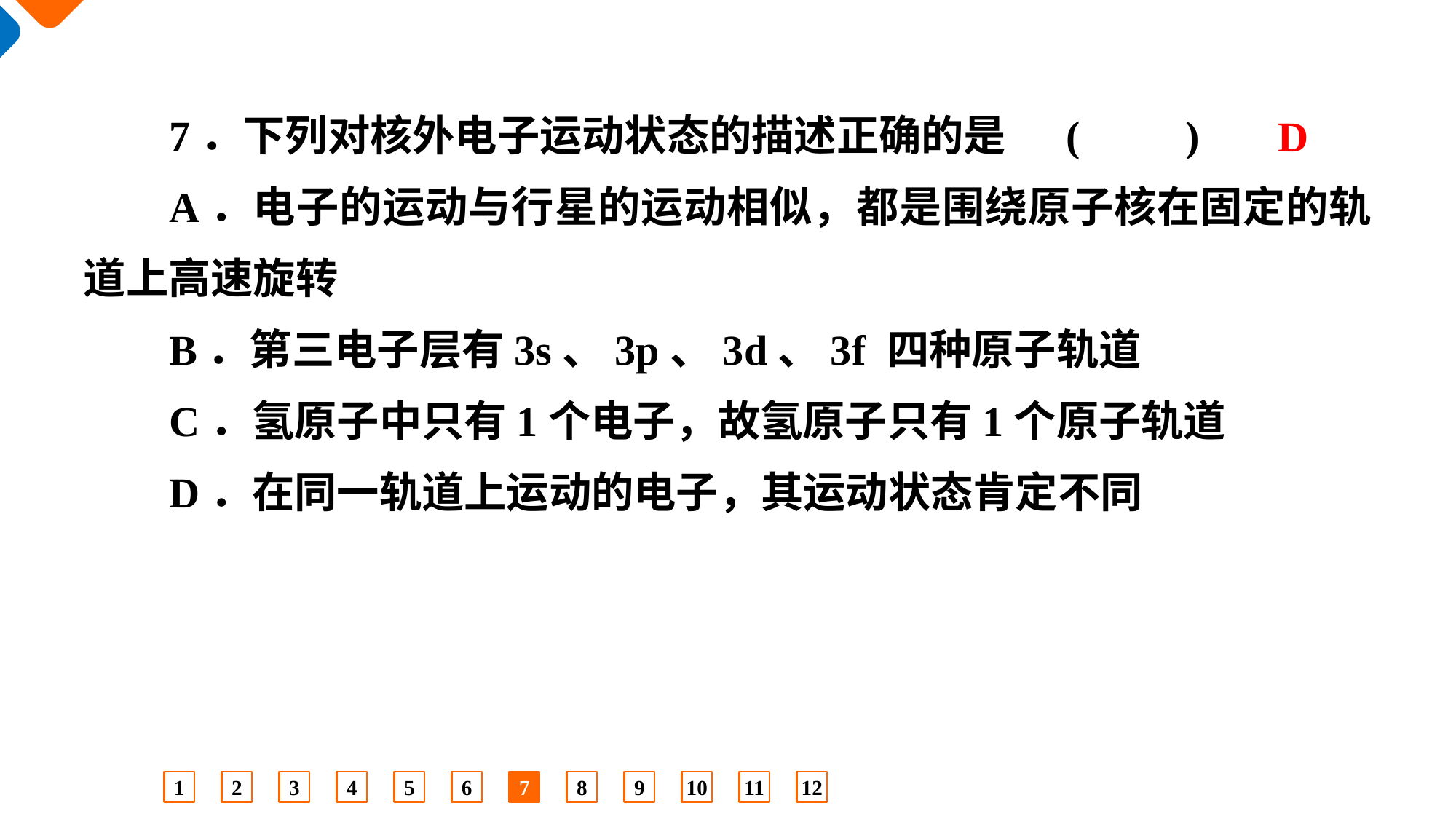

7．下列对核外电子运动状态的描述正确的是	(　　)
A．电子的运动与行星的运动相似，都是围绕原子核在固定的轨道上高速旋转
B．第三电子层有3s、3p、3d、3f 四种原子轨道
C．氢原子中只有1个电子，故氢原子只有1个原子轨道
D．在同一轨道上运动的电子，其运动状态肯定不同
D
1
2
3
4
5
6
7
8
9
10
11
12